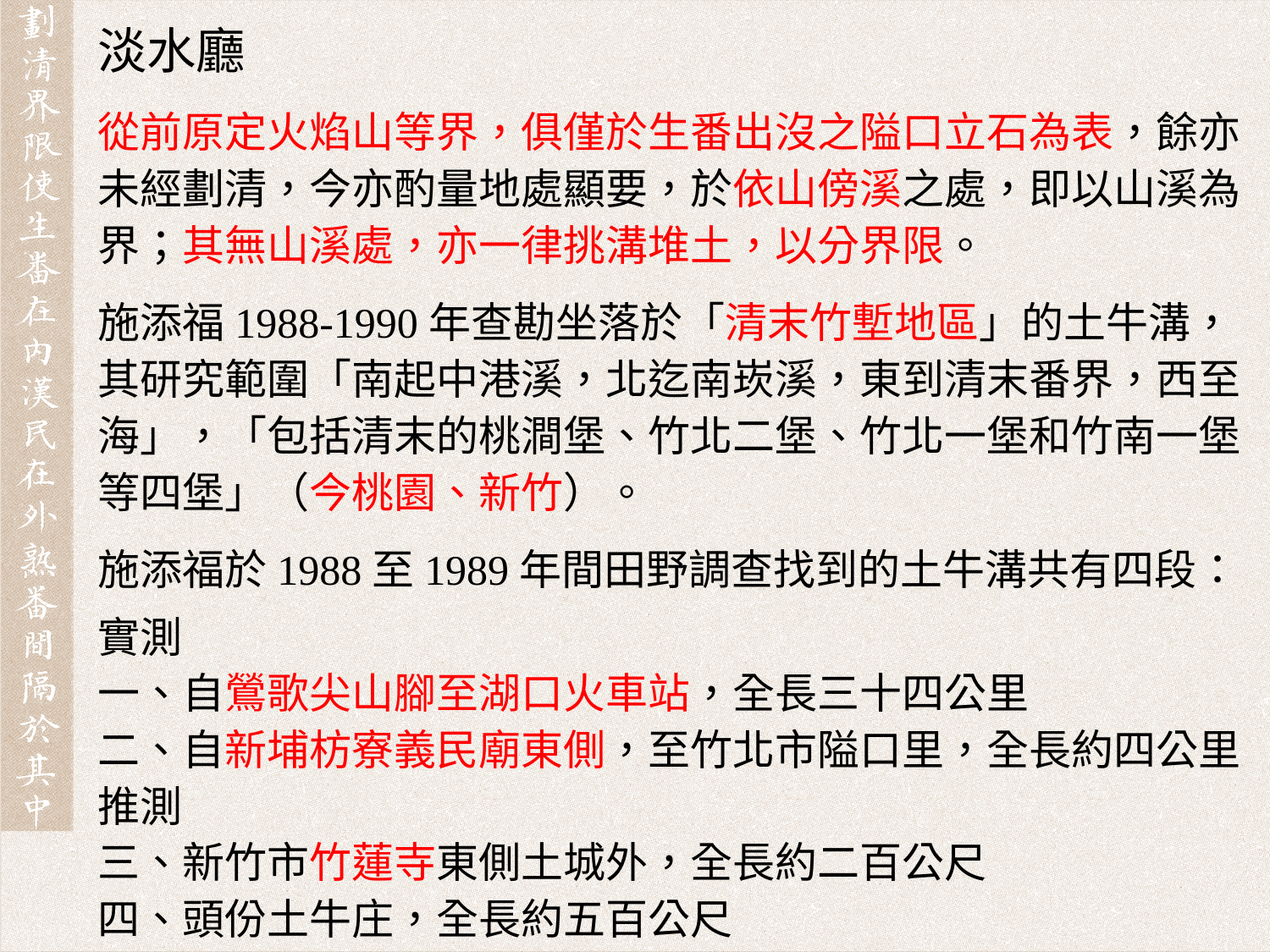

淡水廳
從前原定火焰山等界，俱僅於生番出沒之隘口立石為表，餘亦未經劃清，今亦酌量地處顯要，於依山傍溪之處，即以山溪為界；其無山溪處，亦一律挑溝堆土，以分界限。
施添福1988-1990年查勘坐落於「清末竹塹地區」的土牛溝，其研究範圍「南起中港溪，北迄南崁溪，東到清末番界，西至海」，「包括清末的桃澗堡、竹北二堡、竹北一堡和竹南一堡等四堡」（今桃園、新竹）。
施添福於1988至1989年間田野調查找到的土牛溝共有四段：
實測
一、自鶯歌尖山腳至湖口火車站，全長三十四公里
二、自新埔枋寮義民廟東側，至竹北市隘口里，全長約四公里
推測
三、新竹市竹蓮寺東側土城外，全長約二百公尺
四、頭份土牛庄，全長約五百公尺